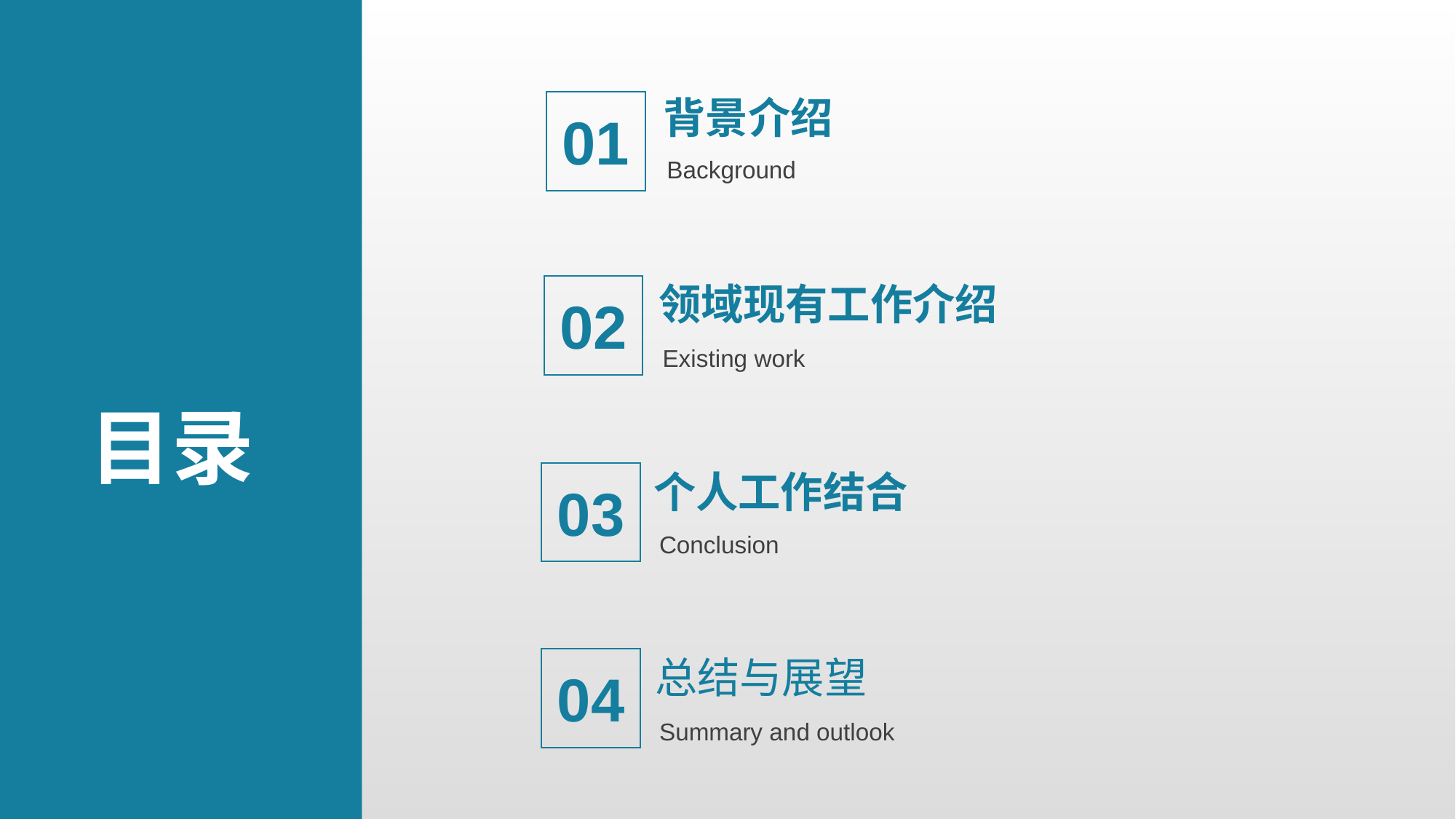

背景介绍

01
Background
领域现有工作介绍

02
Existing work
目录
个人工作结合

03
Conclusion
总结与展望

04
Summary and outlook
2